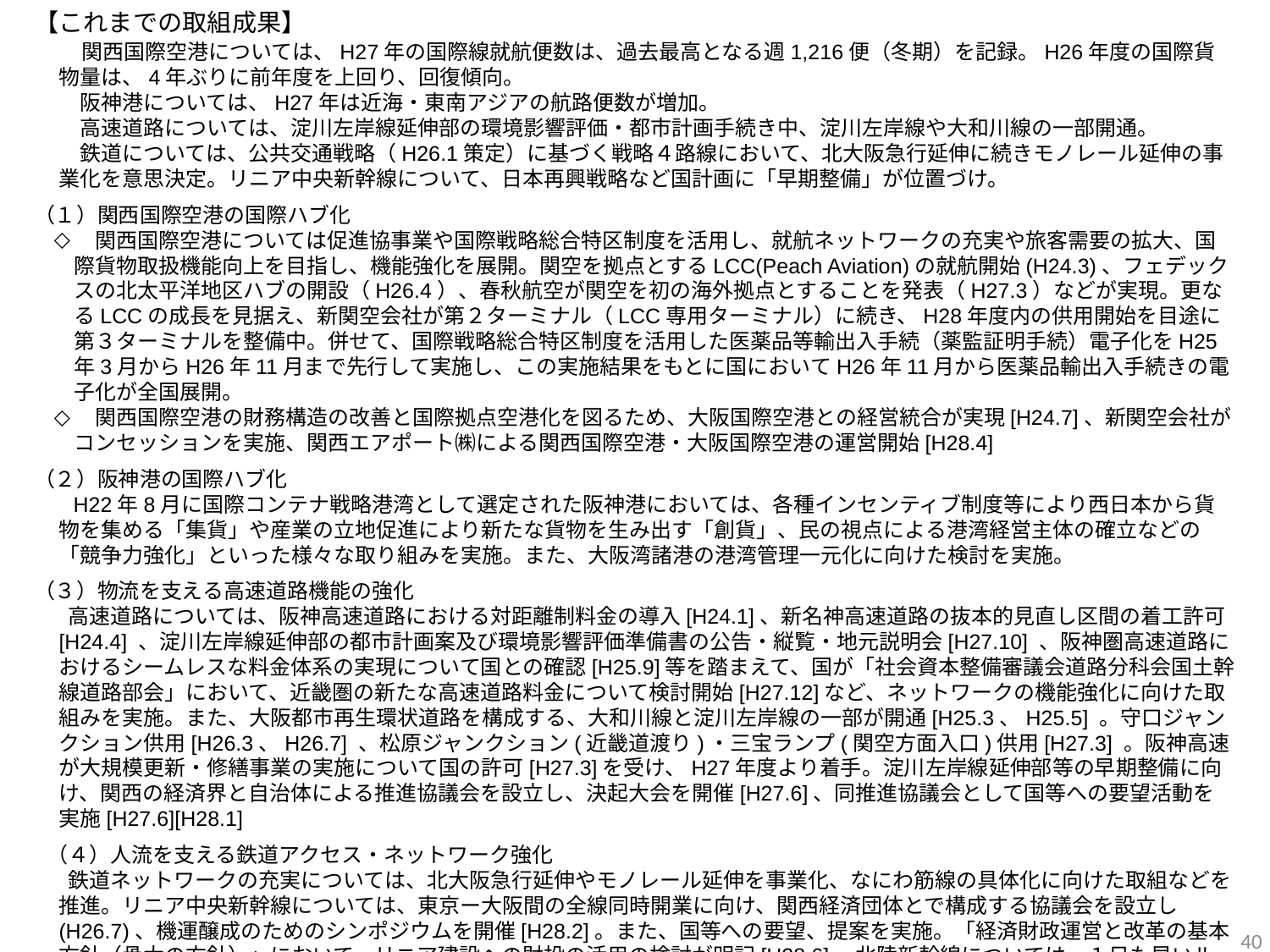

【これまでの取組成果】
　関西国際空港については、H27年の国際線就航便数は、過去最高となる週1,216便（冬期）を記録。H26年度の国際貨物量は、4年ぶりに前年度を上回り、回復傾向。
　阪神港については、H27年は近海・東南アジアの航路便数が増加。
　高速道路については、淀川左岸線延伸部の環境影響評価・都市計画手続き中、淀川左岸線や大和川線の一部開通。
　鉄道については、公共交通戦略（H26.1策定）に基づく戦略４路線において、北大阪急行延伸に続きモノレール延伸の事業化を意思決定。リニア中央新幹線について、日本再興戦略など国計画に「早期整備」が位置づけ。
（１）関西国際空港の国際ハブ化
　関西国際空港については促進協事業や国際戦略総合特区制度を活用し、就航ネットワークの充実や旅客需要の拡大、国際貨物取扱機能向上を目指し、機能強化を展開。関空を拠点とするLCC(Peach Aviation)の就航開始(H24.3)、フェデックスの北太平洋地区ハブの開設（H26.4）、春秋航空が関空を初の海外拠点とすることを発表（H27.3）などが実現。更なるLCCの成長を見据え、新関空会社が第２ターミナル（LCC専用ターミナル）に続き、H28年度内の供用開始を目途に第３ターミナルを整備中。併せて、国際戦略総合特区制度を活用した医薬品等輸出入手続（薬監証明手続）電子化をH25年3月からH26年11月まで先行して実施し、この実施結果をもとに国においてH26年11月から医薬品輸出入手続きの電子化が全国展開。
　関西国際空港の財務構造の改善と国際拠点空港化を図るため、大阪国際空港との経営統合が実現[H24.7]、新関空会社がコンセッションを実施、関西エアポート㈱による関西国際空港・大阪国際空港の運営開始[H28.4]
（２）阪神港の国際ハブ化
　H22年8月に国際コンテナ戦略港湾として選定された阪神港においては、各種インセンティブ制度等により西日本から貨物を集める「集貨」や産業の立地促進により新たな貨物を生み出す「創貨」、民の視点による港湾経営主体の確立などの「競争力強化」といった様々な取り組みを実施。また、大阪湾諸港の港湾管理一元化に向けた検討を実施。
（３）物流を支える高速道路機能の強化
　高速道路については、阪神高速道路における対距離制料金の導入[H24.1]、新名神高速道路の抜本的見直し区間の着工許可[H24.4] 、淀川左岸線延伸部の都市計画案及び環境影響評価準備書の公告・縦覧・地元説明会[H27.10] 、阪神圏高速道路におけるシームレスな料金体系の実現について国との確認[H25.9]等を踏まえて、国が「社会資本整備審議会道路分科会国土幹線道路部会」において、近畿圏の新たな高速道路料金について検討開始[H27.12]など、ネットワークの機能強化に向けた取組みを実施。また、大阪都市再生環状道路を構成する、大和川線と淀川左岸線の一部が開通[H25.3、H25.5] 。守口ジャンクション供用[H26.3、H26.7] 、松原ジャンクション(近畿道渡り)・三宝ランプ(関空方面入口)供用[H27.3] 。阪神高速が大規模更新・修繕事業の実施について国の許可[H27.3]を受け、H27年度より着手。淀川左岸線延伸部等の早期整備に向け、関西の経済界と自治体による推進協議会を設立し、決起大会を開催[H27.6]、同推進協議会として国等への要望活動を実施[H27.6][H28.1]
（４）人流を支える鉄道アクセス・ネットワーク強化
　鉄道ネットワークの充実については、北大阪急行延伸やモノレール延伸を事業化、なにわ筋線の具体化に向けた取組などを推進。リニア中央新幹線については、東京ー大阪間の全線同時開業に向け、関西経済団体とで構成する協議会を設立し(H26.7)、機運醸成のためのシンポジウムを開催[H28.2]。また、国等への要望、提案を実施。「経済財政運営と改革の基本方針（骨太の方針）」において、リニア建設への財投の活用の検討が明記[H28.6]。北陸新幹線については、１日も早いルート決定、全線早期整備に向け、国への働きかけなどを実施。与党の中間とりまとめを受けて、国において本年秋頃の報告に向けルート調査が行なわれている[H28.4]
40